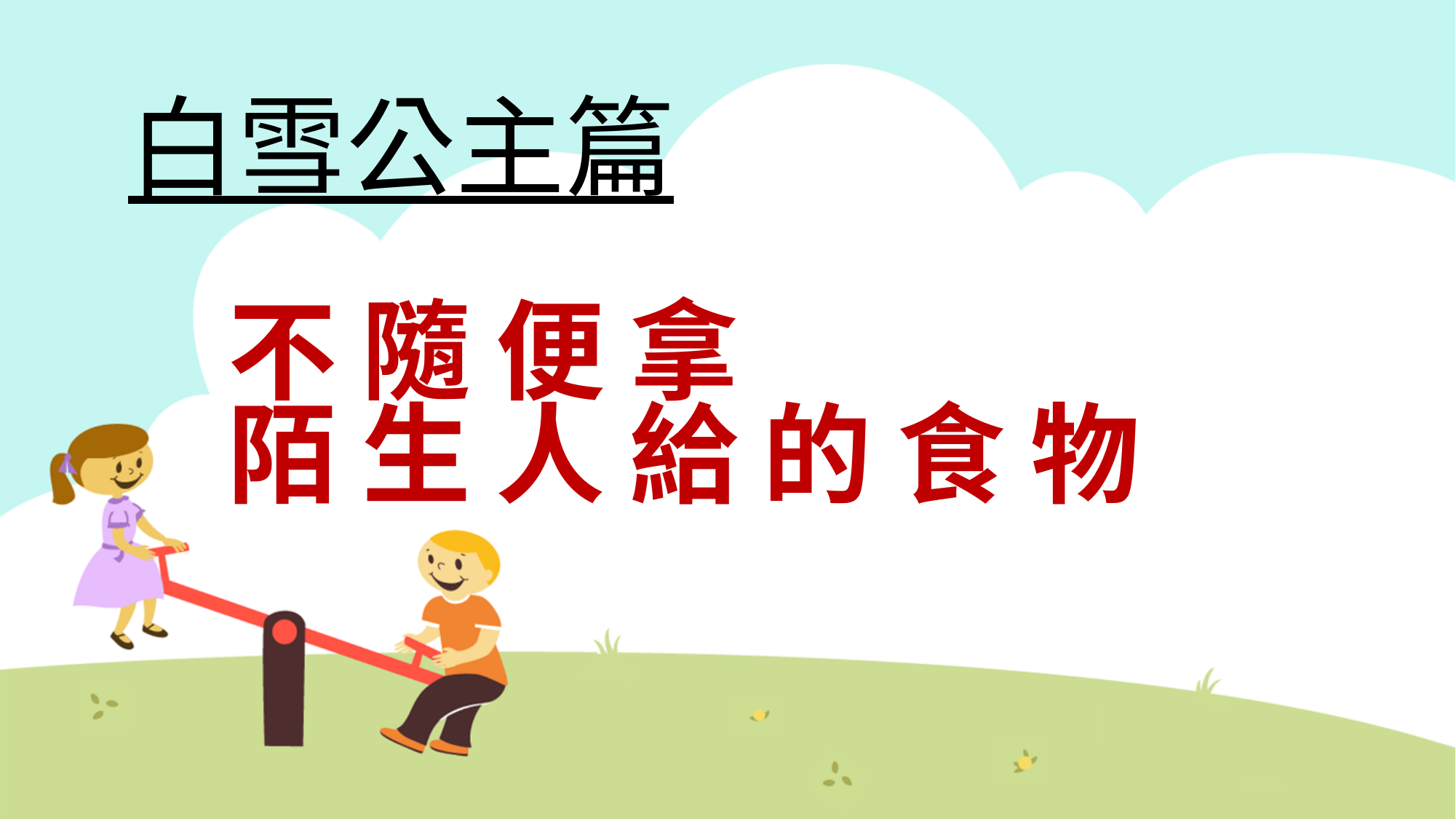

# 白雪公主篇
不 隨 便 拿
陌 生 人 給 的 食 物